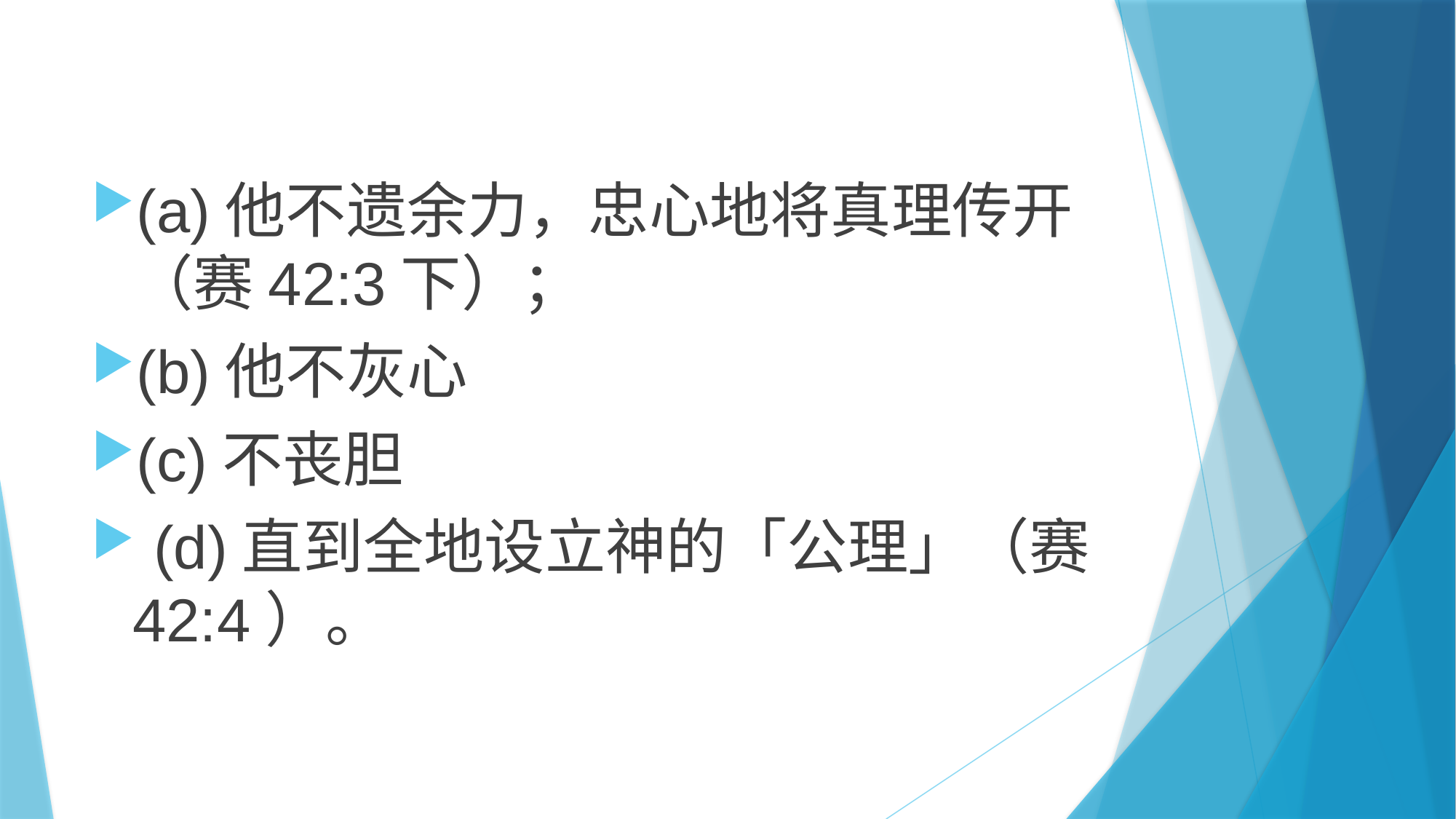

#
(a)他不遗余力，忠心地将真理传开（赛42:3下）；
(b)他不灰心
(c)不丧胆
 (d)直到全地设立神的「公理」（赛42:4）。